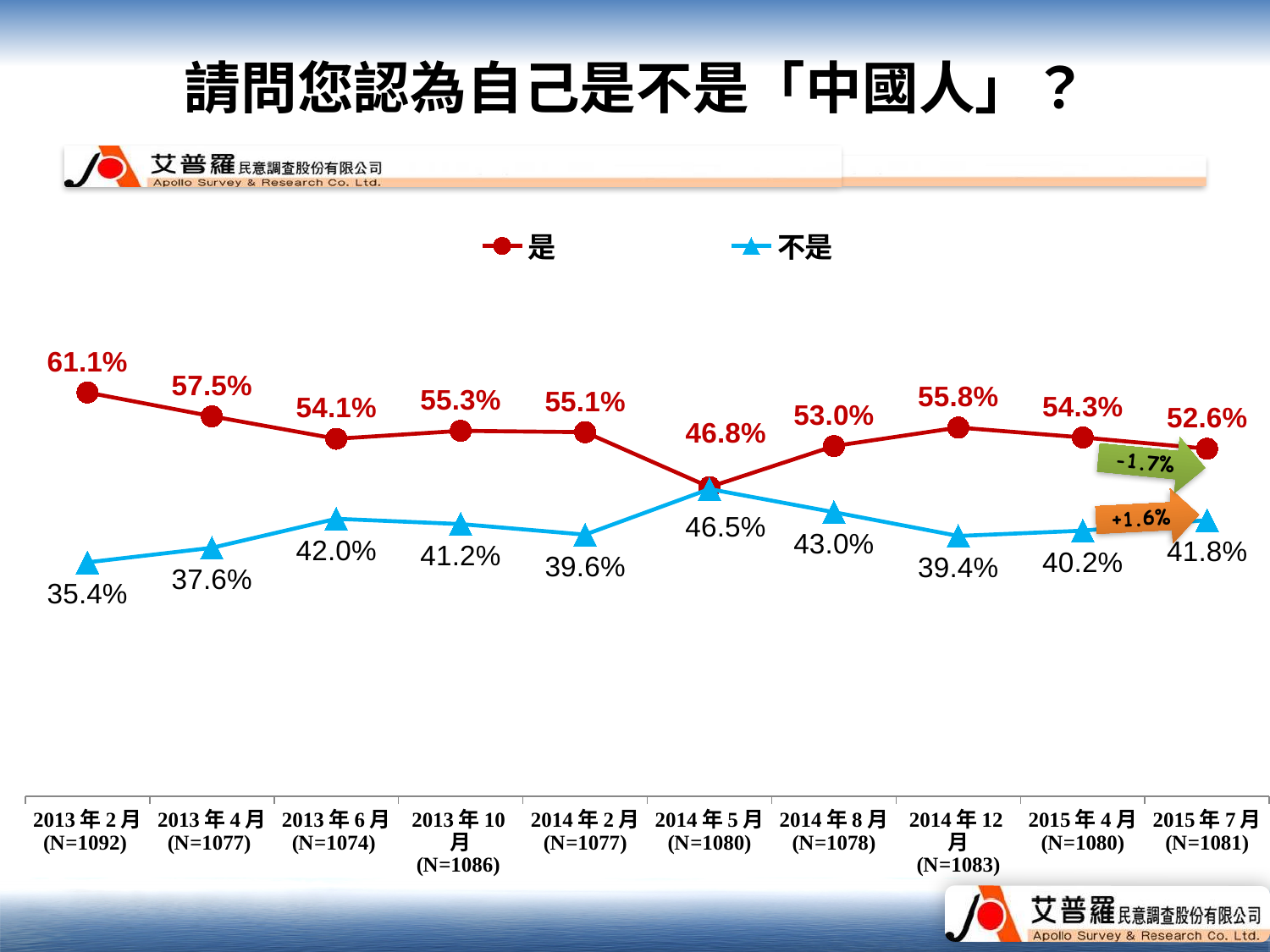

# 請問您認為自己是不是「中國人」？

### Chart

| Category | 是 | 不是 |
|---|---|---|
| 2013年2月
(N=1092)  | 0.6110000000000001 | 0.35400000000000004 |
| 2013年4月
(N=1077)  | 0.5750000000000001 | 0.37600000000000006 |
| 2013年6月
(N=1074)  | 0.541 | 0.42000000000000004 |
| 2013年10月
(N=1086)  | 0.553 | 0.41200000000000003 |
| 2014年2月
(N=1077) | 0.551 | 0.3960000000000001 |
| 2014年5月
(N=1080) | 0.4680000000000001 | 0.465 |
| 2014年8月
(N=1078) | 0.53 | 0.43000000000000005 |
| 2014年12月
(N=1083) | 0.558 | 0.3940000000000001 |
| 2015年4月
(N=1080) | 0.543 | 0.402 |
| 2015年7月
(N=1081) | 0.526 | 0.41800000000000004 |
-1.7%
+1.6%